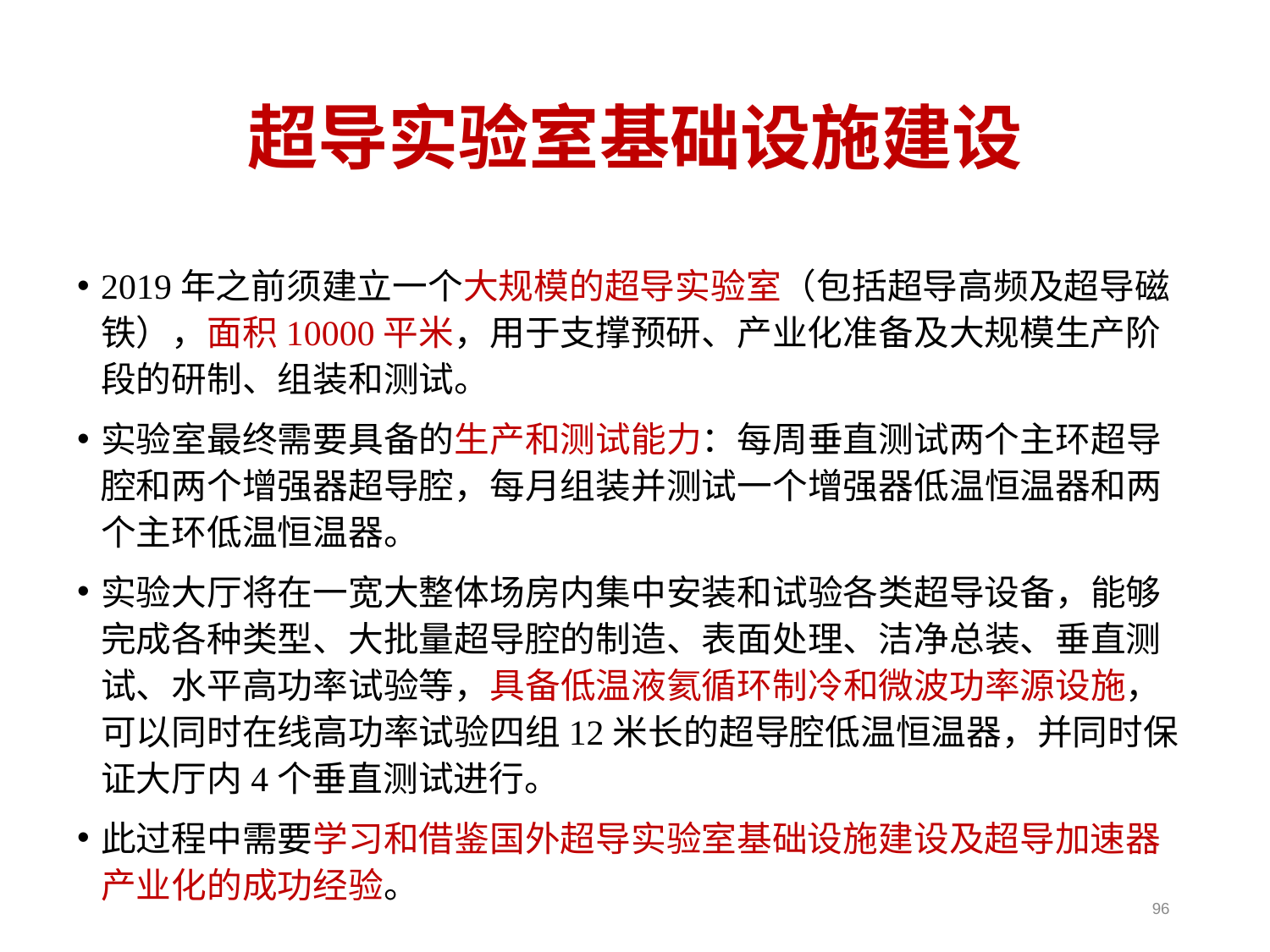

# 超导实验室基础设施建设
2019年之前须建立一个大规模的超导实验室（包括超导高频及超导磁铁），面积10000平米，用于支撑预研、产业化准备及大规模生产阶段的研制、组装和测试。
实验室最终需要具备的生产和测试能力：每周垂直测试两个主环超导腔和两个增强器超导腔，每月组装并测试一个增强器低温恒温器和两个主环低温恒温器。
实验大厅将在一宽大整体场房内集中安装和试验各类超导设备，能够完成各种类型、大批量超导腔的制造、表面处理、洁净总装、垂直测试、水平高功率试验等，具备低温液氦循环制冷和微波功率源设施，可以同时在线高功率试验四组12米长的超导腔低温恒温器，并同时保证大厅内4个垂直测试进行。
此过程中需要学习和借鉴国外超导实验室基础设施建设及超导加速器产业化的成功经验。
96